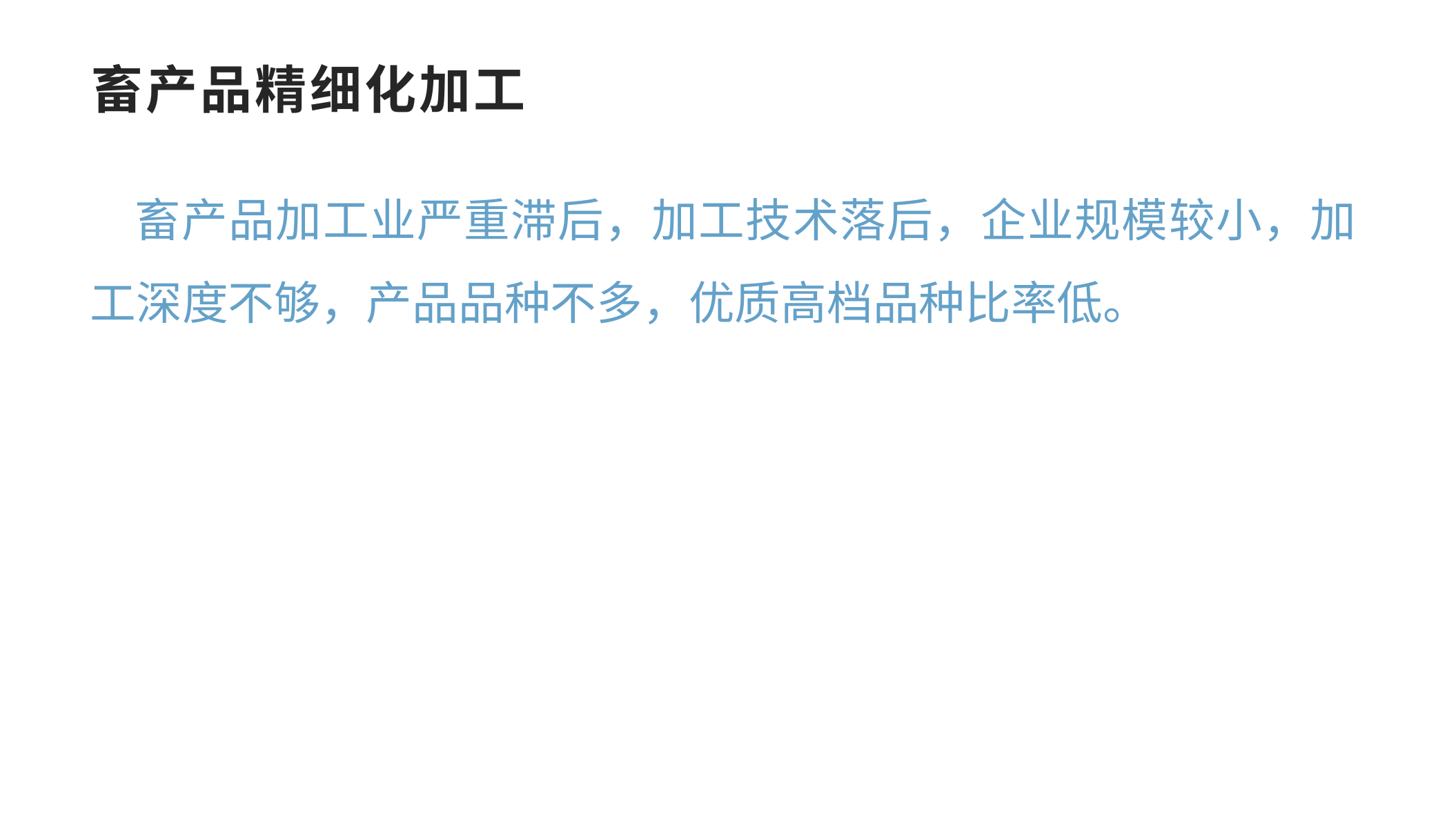

# 畜产品精细化加工
     畜产品加工业严重滞后，加工技术落后，企业规模较小，加工深度不够，产品品种不多，优质高档品种比率低。